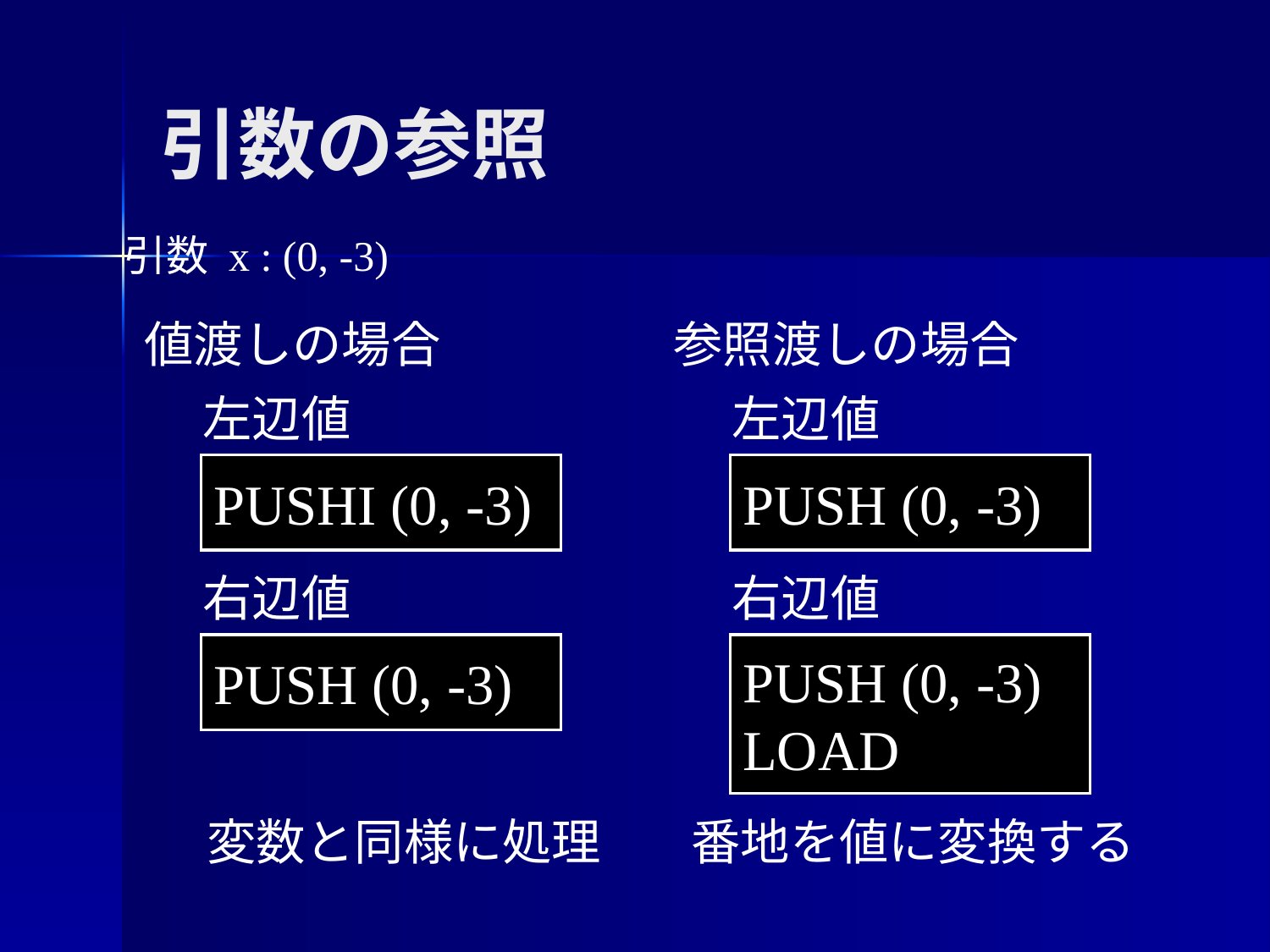

引数の参照
引数 x : (0, -3)
値渡しの場合
参照渡しの場合
左辺値
PUSHI (0, -3)
左辺値
PUSH (0, -3)
右辺値
PUSH (0, -3)
右辺値
PUSH (0, -3)
LOAD
変数と同様に処理
番地を値に変換する